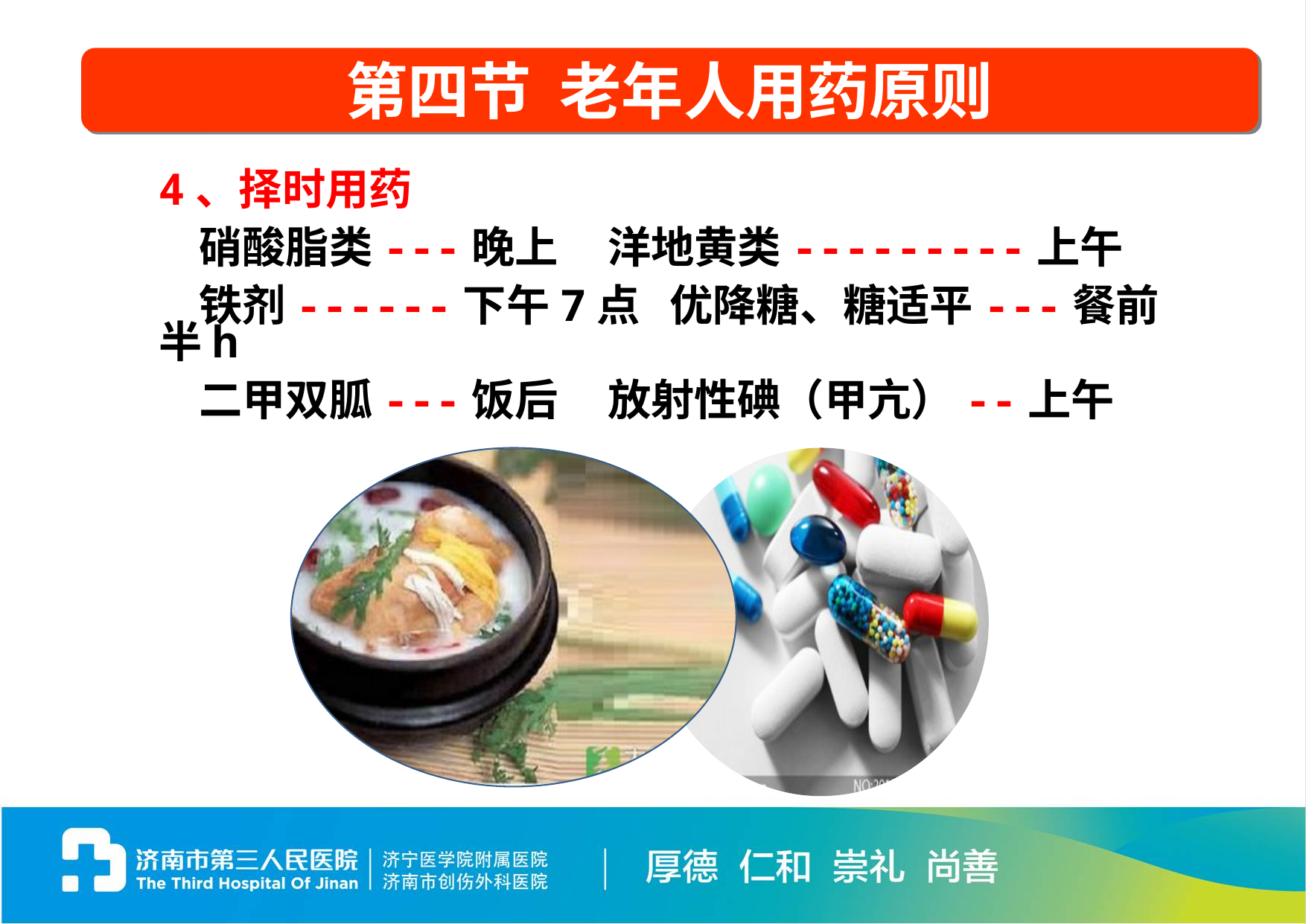

第四节  老年人用药原则
4、择时用药
   硝酸脂类---晚上     洋地黄类---------上午
   铁剂------下午7点   优降糖、糖适平---餐前半h
   二甲双胍---饭后     放射性碘（甲亢）--上午